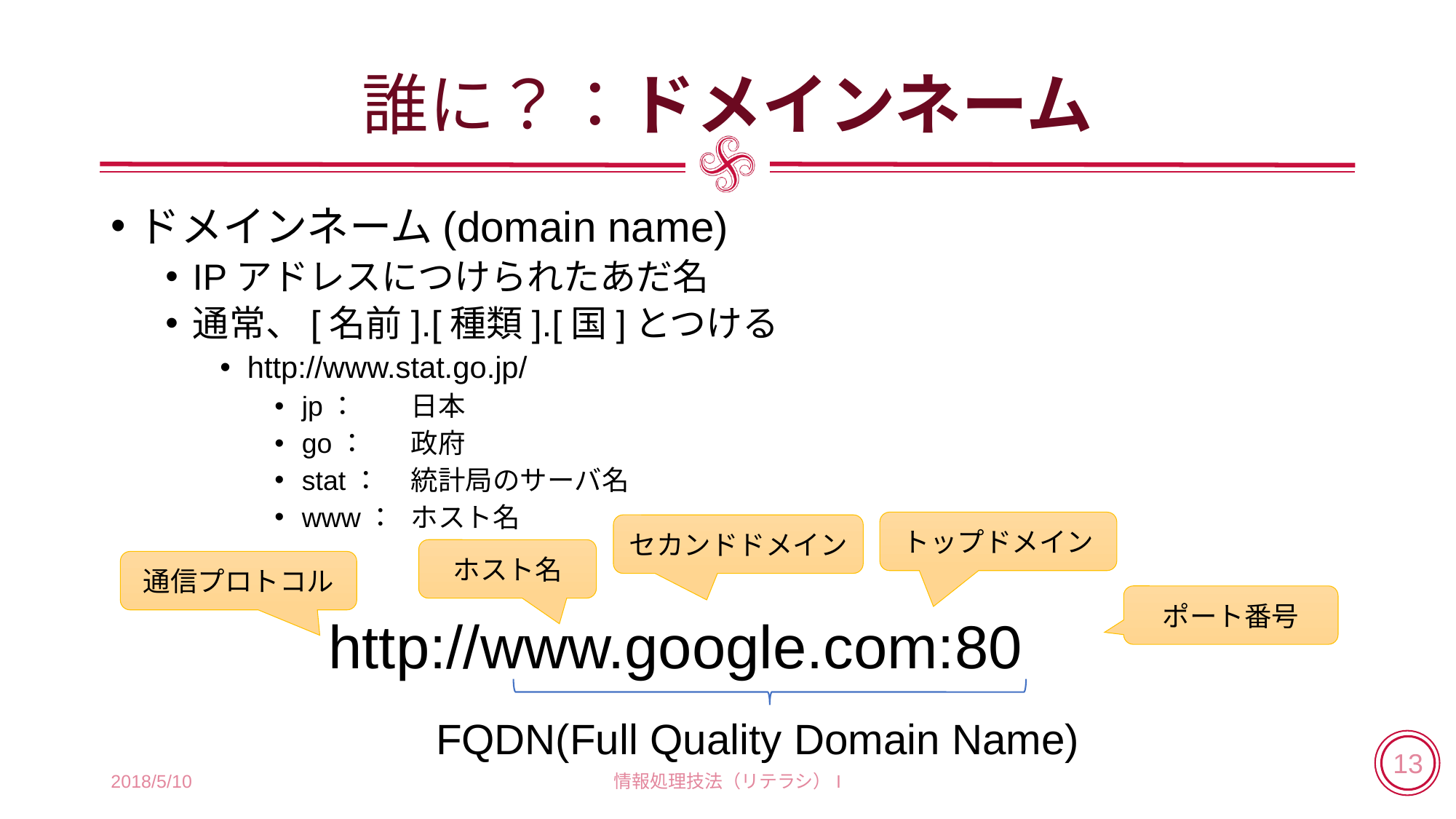

# 誰に？：ドメインネーム
ドメインネーム(domain name)
IPアドレスにつけられたあだ名
通常、[名前].[種類].[国]とつける
http://www.stat.go.jp/
jp：	日本
go：	政府
stat：	統計局のサーバ名
www：	ホスト名

トップドメイン
セカンドドメイン
ホスト名
通信プロトコル
ポート番号
http://www.google.com:80
FQDN(Full Quality Domain Name)
2018/5/10
情報処理技法（リテラシ）I